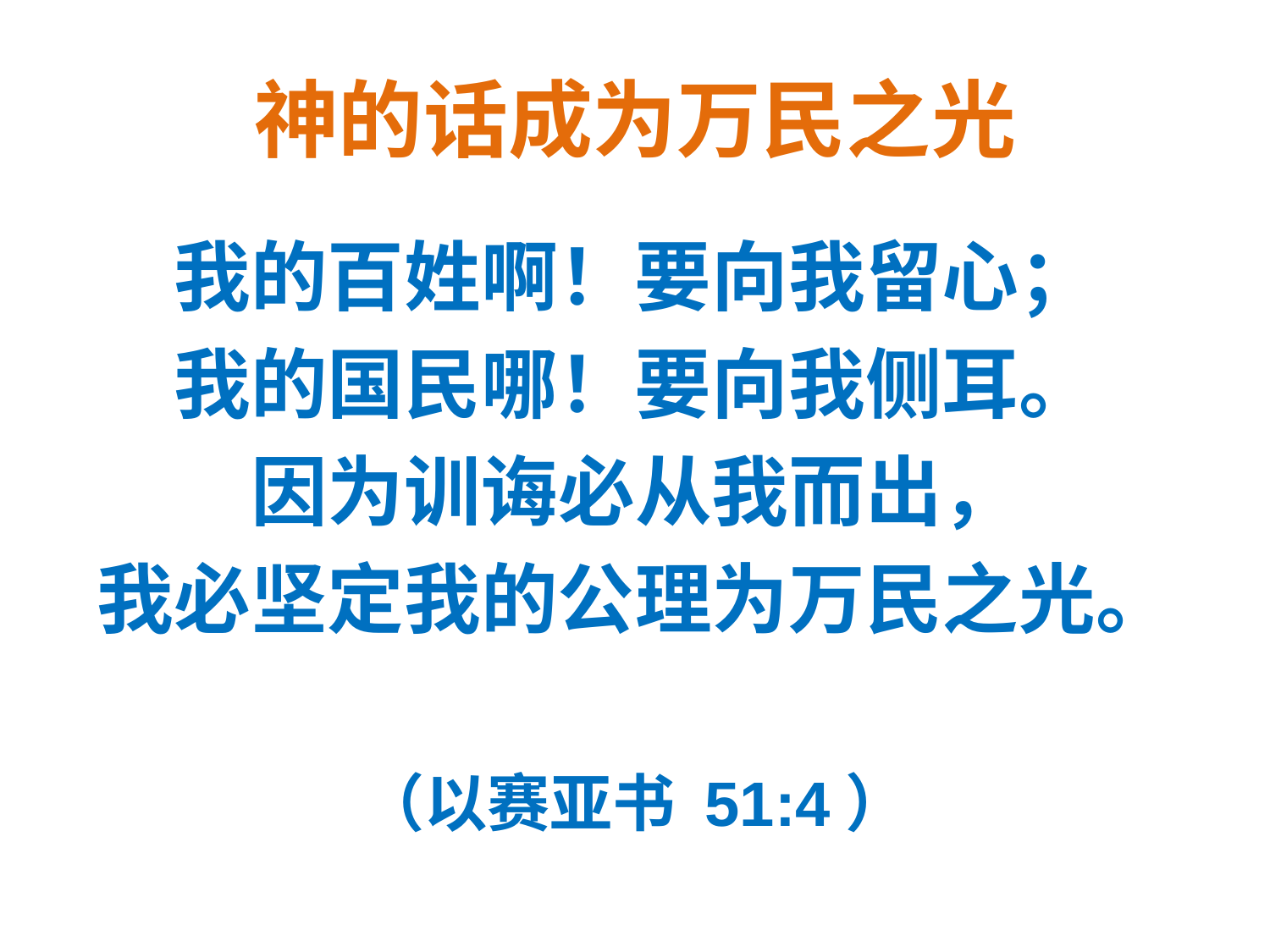

# 神的话成为万民之光
我的百姓啊！要向我留心；
我的国民哪！要向我侧耳。
因为训诲必从我而出，
我必坚定我的公理为万民之光。

（以赛亚书 51:4）